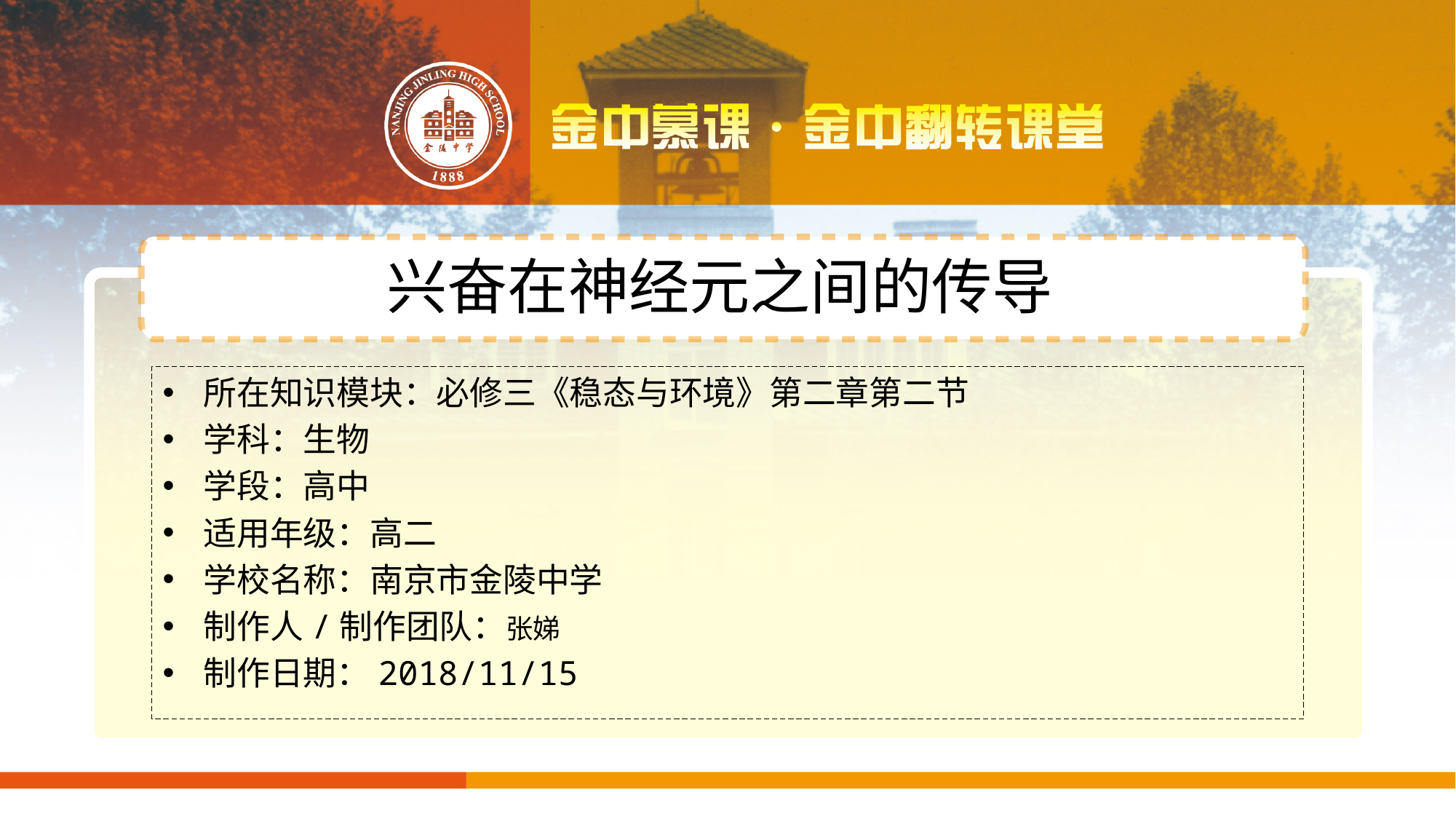

# 兴奋在神经元之间的传导
所在知识模块：必修三《稳态与环境》第二章第二节
学科：生物
学段：高中
适用年级：高二
学校名称：南京市金陵中学
制作人/制作团队：张娣
制作日期：2018/11/15